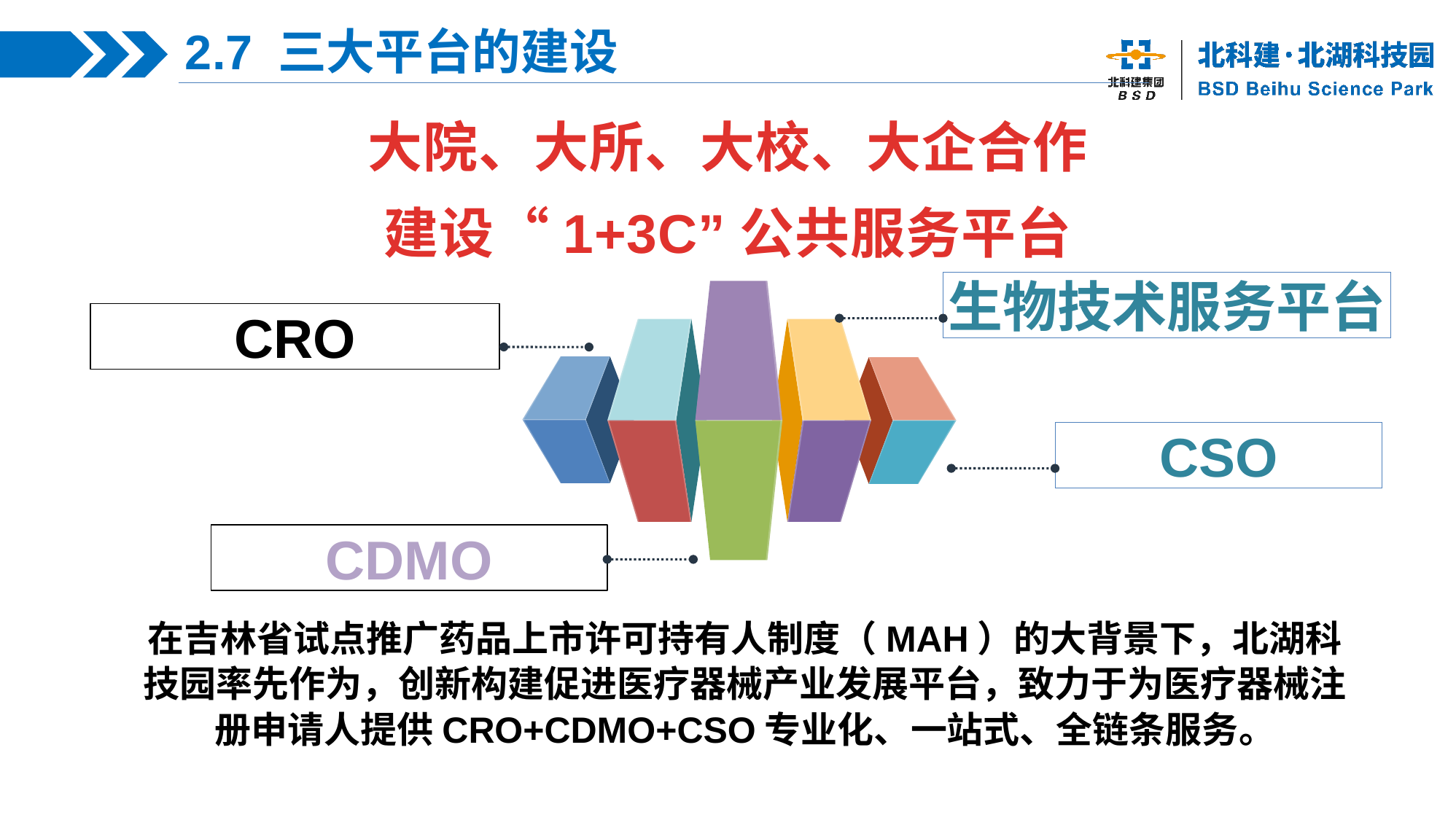

2.7 三大平台的建设

大院、大所、大校、大企合作
建设“1+3C”公共服务平台
生物技术服务平台

CRO

CSO

CDMO

在吉林省试点推广药品上市许可持有人制度（MAH）的大背景下，北湖科技园率先作为，创新构建促进医疗器械产业发展平台，致力于为医疗器械注册申请人提供CRO+CDMO+CSO专业化、一站式、全链条服务。